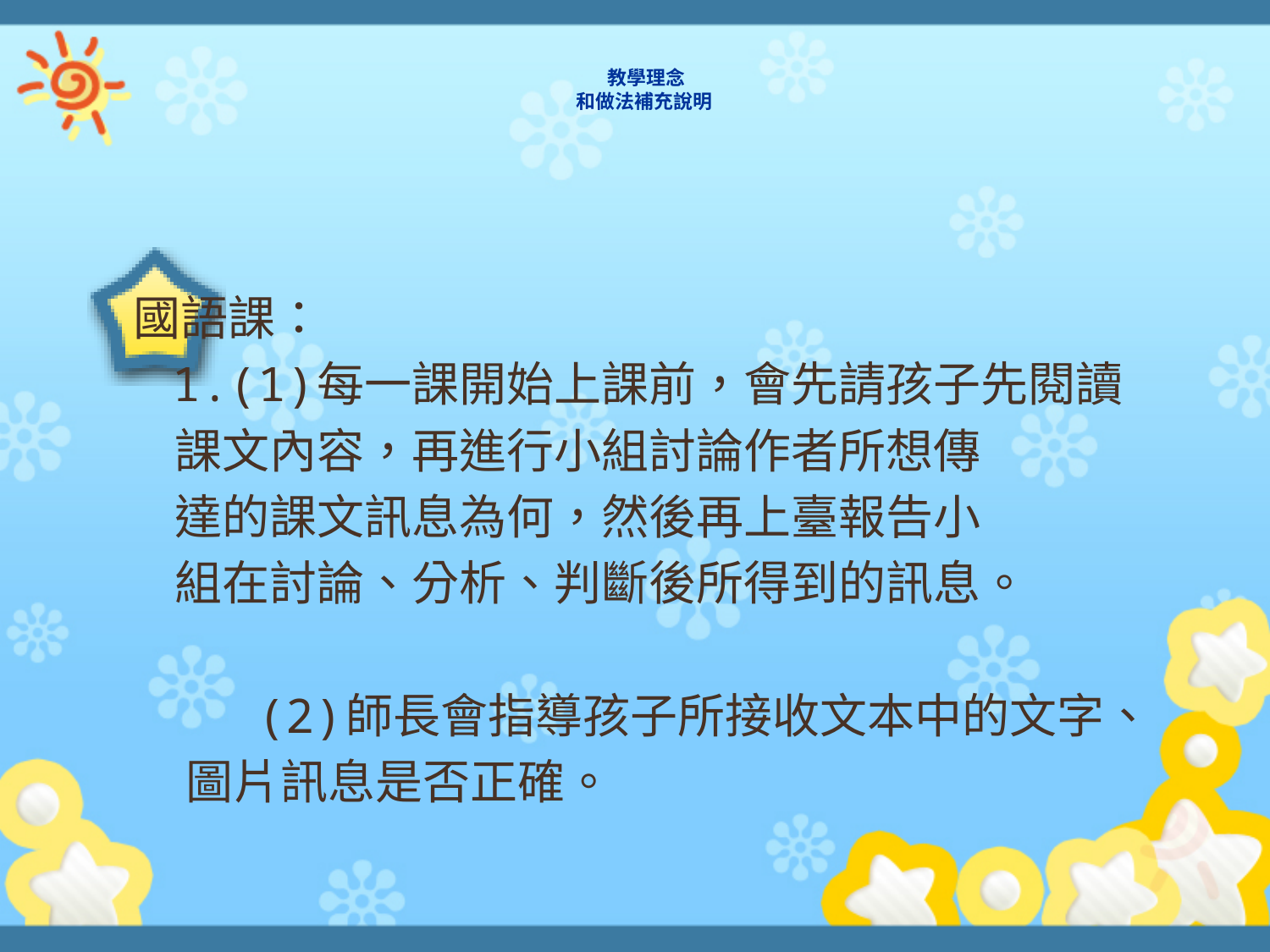

# 教學理念 和做法補充說明

國語課：
   1.(1)每一課開始上課前，會先請孩子先閱讀
        課文內容，再進行小組討論作者所想傳
        達的課文訊息為何，然後再上臺報告小
        組在討論、分析、判斷後所得到的訊息。

      (2)師長會指導孩子所接收文本中的文字、
         圖片訊息是否正確。